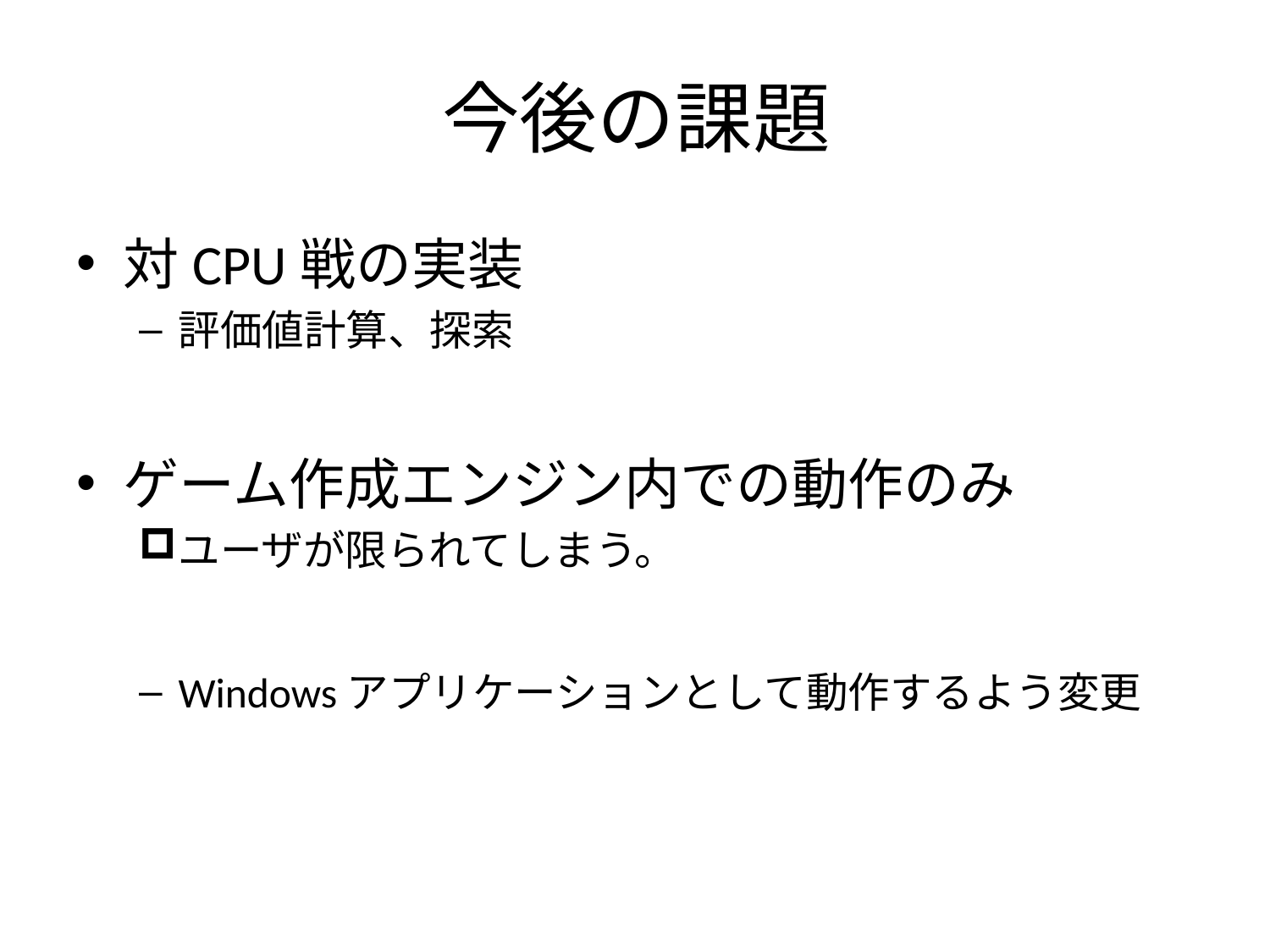

# 今後の課題
対CPU戦の実装
評価値計算、探索

ゲーム作成エンジン内での動作のみ
ユーザが限られてしまう。

Windowsアプリケーションとして動作するよう変更